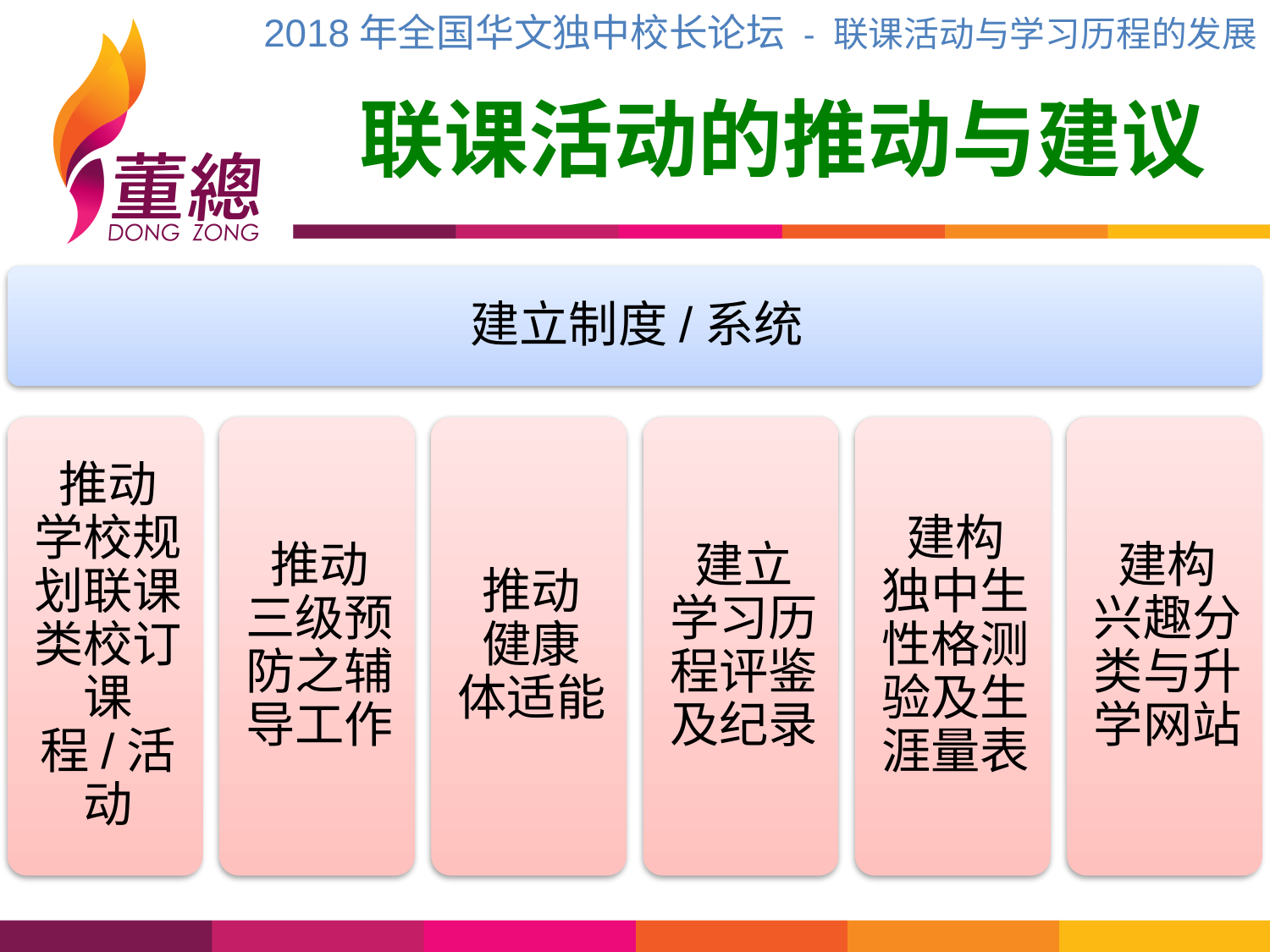

2018年全国华文独中校长论坛 - 联课活动与学习历程的发展
联课活动的推动与建议
建立制度/系统
推动
学校规划联课类校订课程/活动
推动
三级预防之辅导工作
推动
健康
体适能
建立
学习历程评鉴及纪录
建构
独中生性格测验及生涯量表
建构
兴趣分类与升学网站